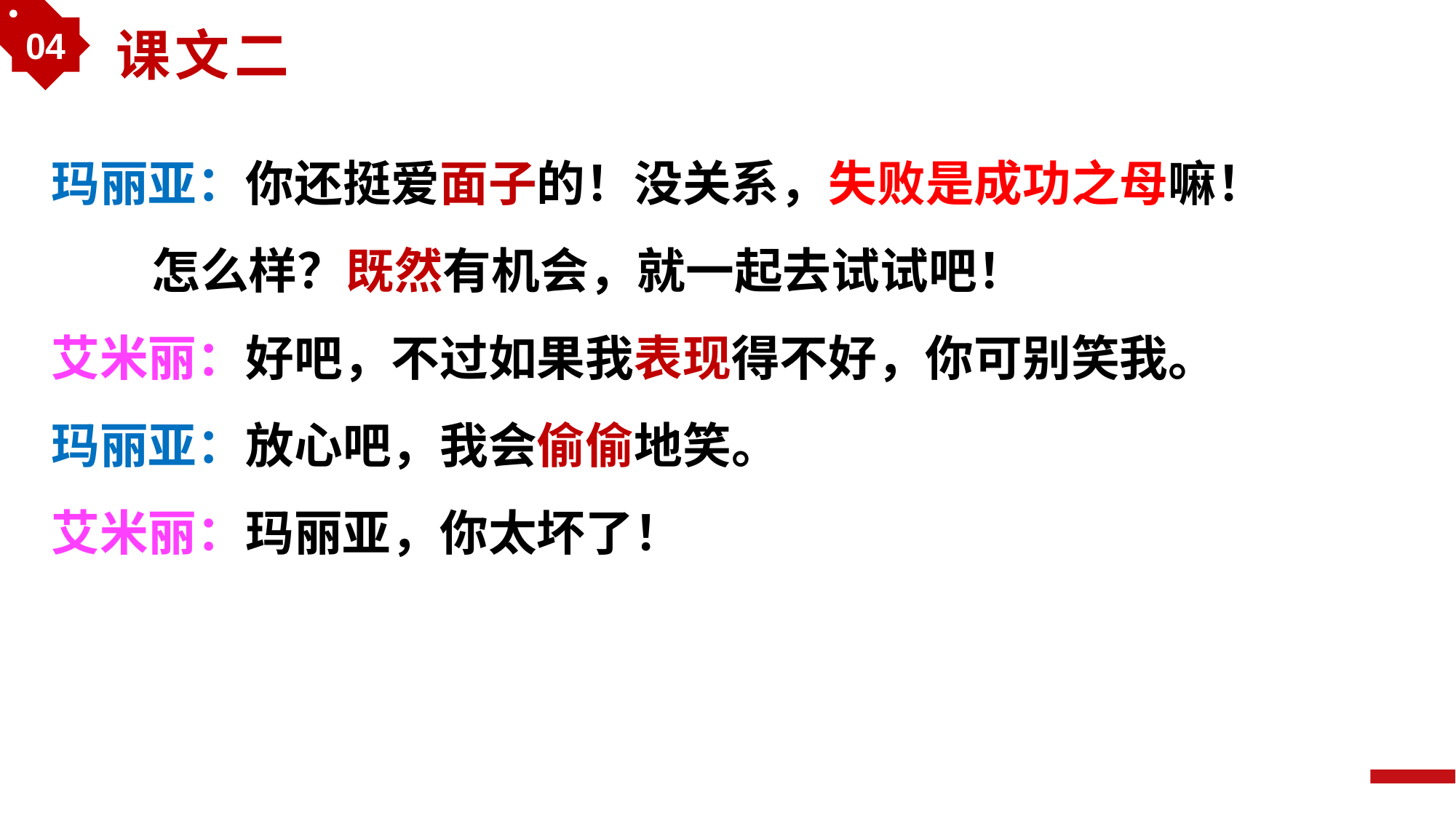

04
课文二
玛丽亚：你还挺爱面子的！没关系，失败是成功之母嘛！
        怎么样？既然有机会，就一起去试试吧！
艾米丽：好吧，不过如果我表现得不好，你可别笑我。
玛丽亚：放心吧，我会偷偷地笑。
艾米丽：玛丽亚，你太坏了！